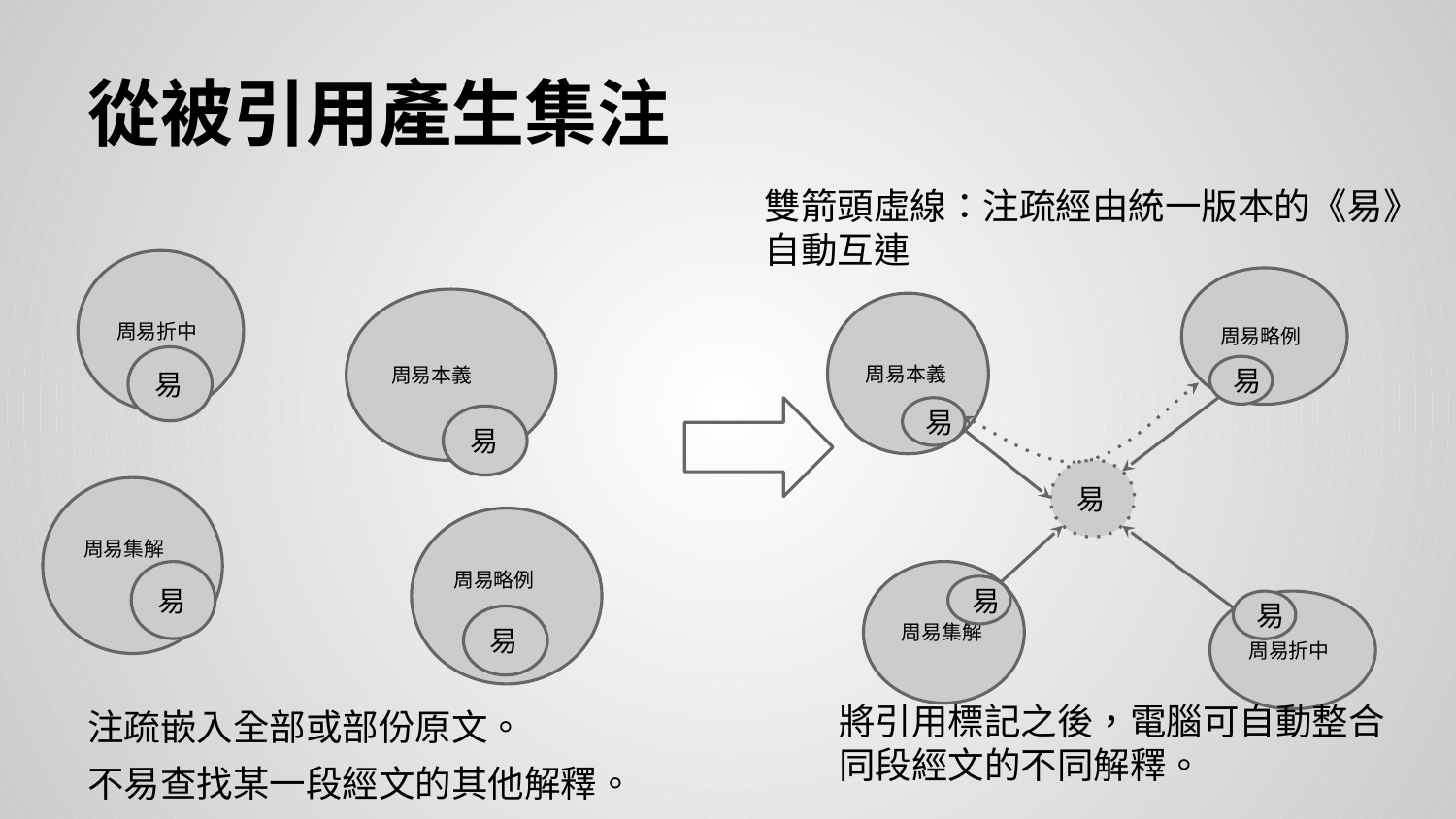

# 從被引用產生集注
雙箭頭虛線：注疏經由統一版本的《易》自動互連
周易折中
周易略例
周易本義
周易本義
易
易

易
易
易
周易集解

周易略例

易
周易集解
易
周易折中
易
易
將引用標記之後，電腦可自動整合同段經文的不同解釋。
注疏嵌入全部或部份原文。
不易查找某一段經文的其他解釋。